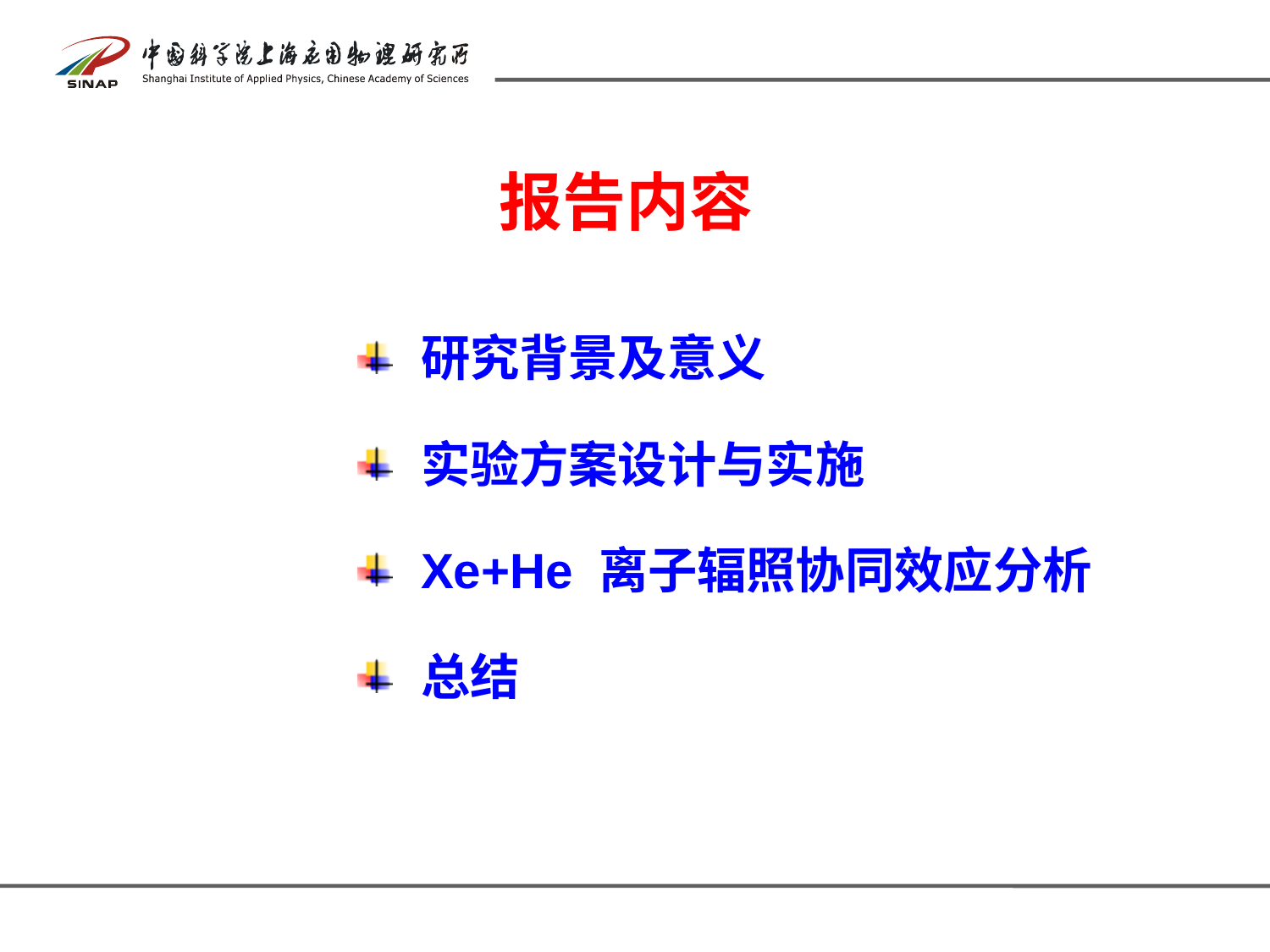

报告内容
研究背景及意义
实验方案设计与实施
Xe+He 离子辐照协同效应分析
总结